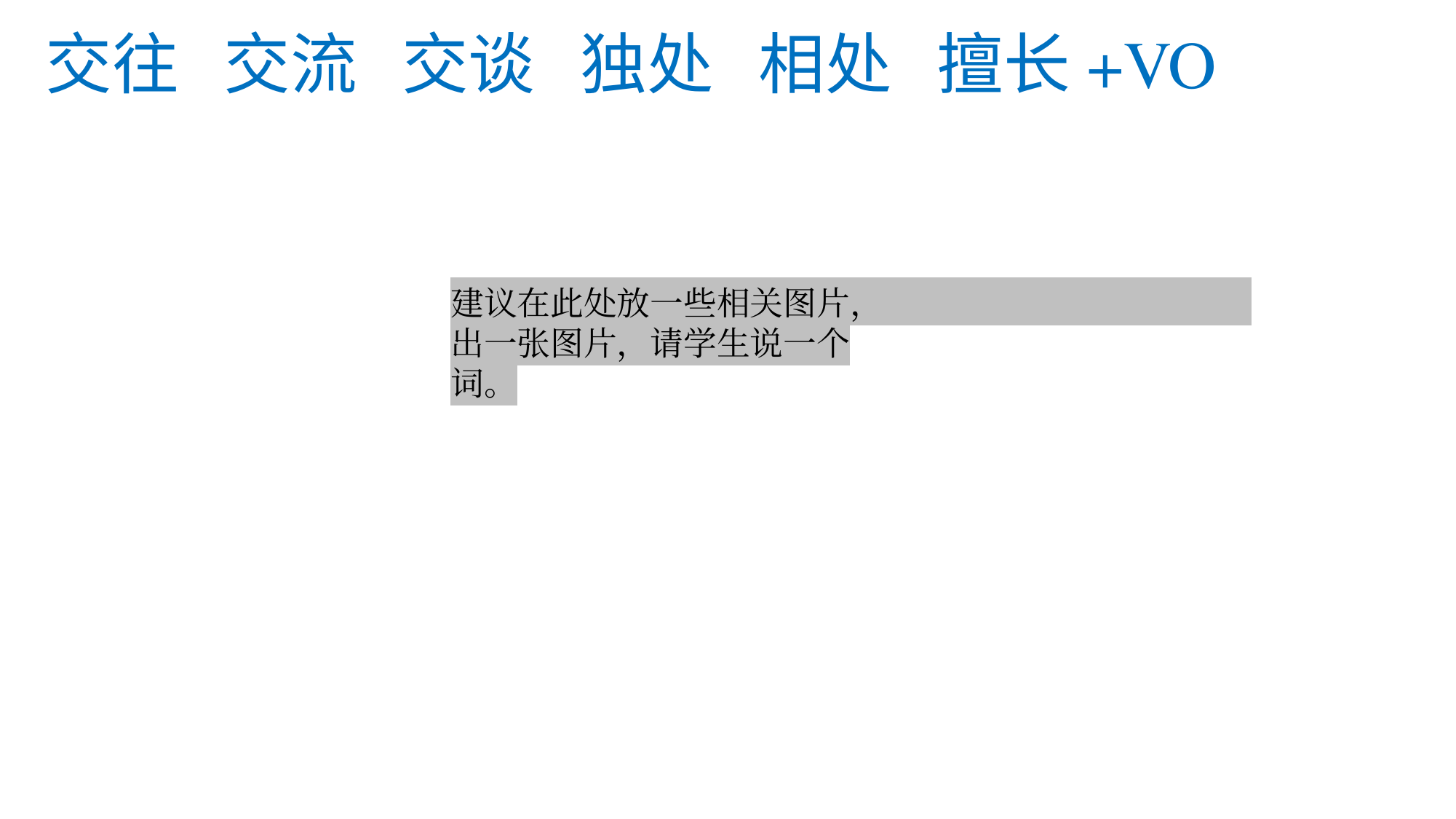

# 交往   交流   交谈   独处   相处   擅长+VO
建议在此处放一些相关图片，出一张图片，请学生说一个词。